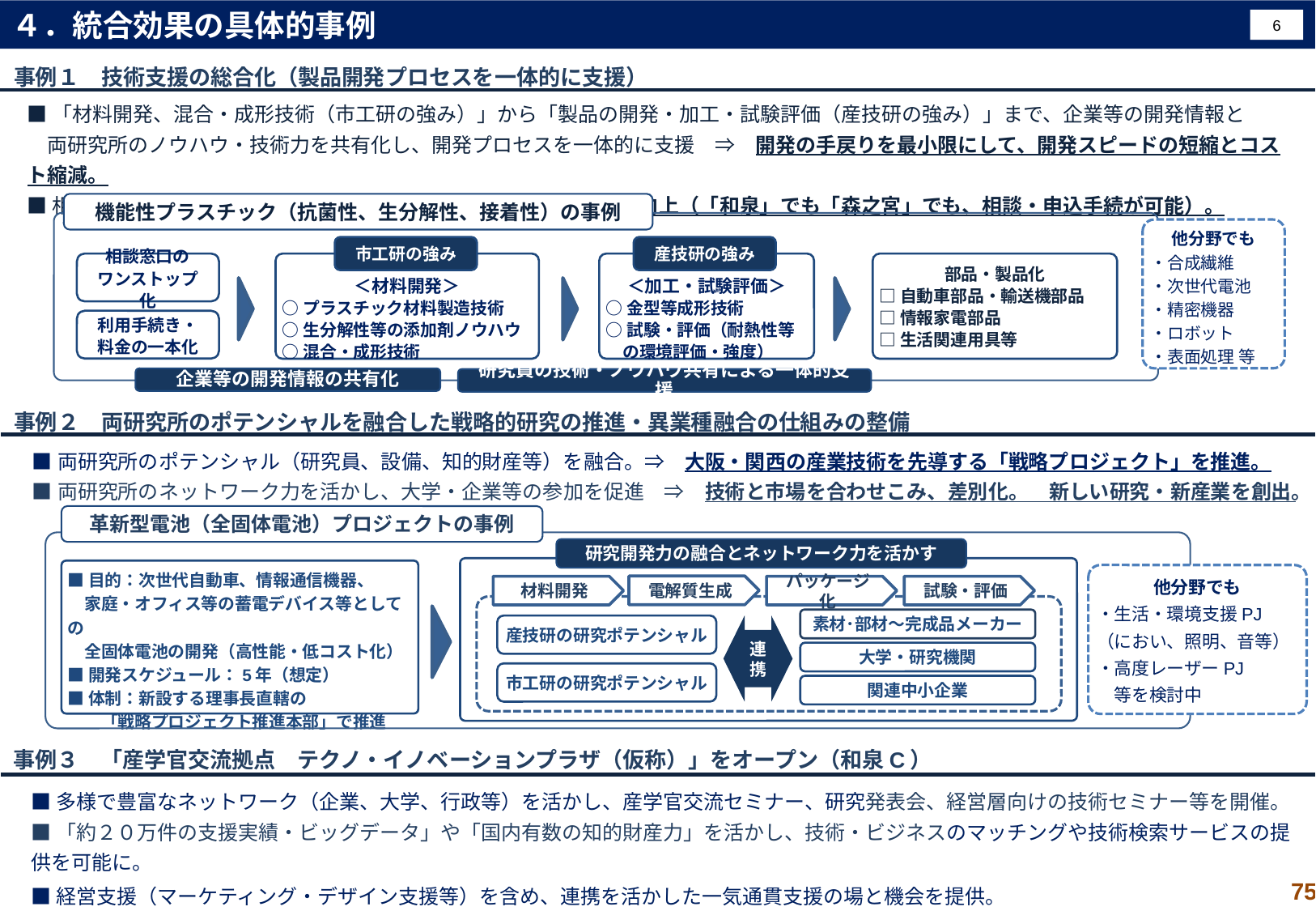

４．統合効果の具体的事例
6
事例１　技術支援の総合化（製品開発プロセスを一体的に支援）

■「材料開発、混合・成形技術（市工研の強み）」から「製品の開発・加工・試験評価（産技研の強み）」まで、企業等の開発情報と
　両研究所のノウハウ・技術力を共有化し、開発プロセスを一体的に支援　⇒　開発の手戻りを最小限にして、開発スピードの短縮とコスト縮減。
■相談窓口のワンストップ化と手続・料金の一本化　⇒　利便性の向上（「和泉」でも「森之宮」でも、相談・申込手続が可能）。
機能性プラスチック（抗菌性、生分解性、接着性）の事例

他分野でも
・合成繊維
・次世代電池
・精密機器
・ロボット
・表面処理 等

市工研の強み
産技研の強み
相談窓口の
ワンストップ化

＜材料開発＞
○プラスチック材料製造技術
○生分解性等の添加剤ノウハウ
○混合・成形技術

＜加工・試験評価＞
○金型等成形技術
○試験・評価（耐熱性等
　の環境評価・強度）
部品・製品化
□自動車部品・輸送機部品
□情報家電部品
□生活関連用具等

利用手続き・
料金の一本化
企業等の開発情報の共有化
研究員の技術・ノウハウ共有による一体的支援
事例２　両研究所のポテンシャルを融合した戦略的研究の推進・異業種融合の仕組みの整備

■両研究所のポテンシャル（研究員、設備、知的財産等）を融合。⇒　大阪・関西の産業技術を先導する「戦略プロジェクト」を推進。
■両研究所のネットワーク力を活かし、大学・企業等の参加を促進　⇒　技術と市場を合わせこみ、差別化。　新しい研究・新産業を創出。

革新型電池（全固体電池）プロジェクトの事例

研究開発力の融合とネットワーク力を活かす

■目的：次世代自動車、情報通信機器、
　家庭・オフィス等の蓄電デバイス等としての
　全固体電池の開発（高性能・低コスト化）
■開発スケジュール：5年（想定）
■体制：新設する理事長直轄の
　　「戦略プロジェクト推進本部」で推進

他分野でも
・生活・環境支援PJ
（におい、照明、音等）
・高度レーザーPJ
　等を検討中

電解質生成
材料開発
パッケージ化
試験・評価

素材･部材～完成品メーカー
産技研の研究ポテンシャル
連携

大学・研究機関
市工研の研究ポテンシャル
関連中小企業
事例３　「産学官交流拠点　テクノ・イノベーションプラザ（仮称）」をオープン（和泉C）
■多様で豊富なネットワーク（企業、大学、行政等）を活かし、産学官交流セミナー、研究発表会、経営層向けの技術セミナー等を開催。
■「約２０万件の支援実績・ビッグデータ」や「国内有数の知的財産力」を活かし、技術・ビジネスのマッチングや技術検索サービスの提供を可能に。
■経営支援（マーケティング・デザイン支援等）を含め、連携を活かした一気通貫支援の場と機会を提供。
　⇒　新たな産学官連携プロジェクトの創出、技術移転の促進、ビジネスチャンスの場を提供。
75